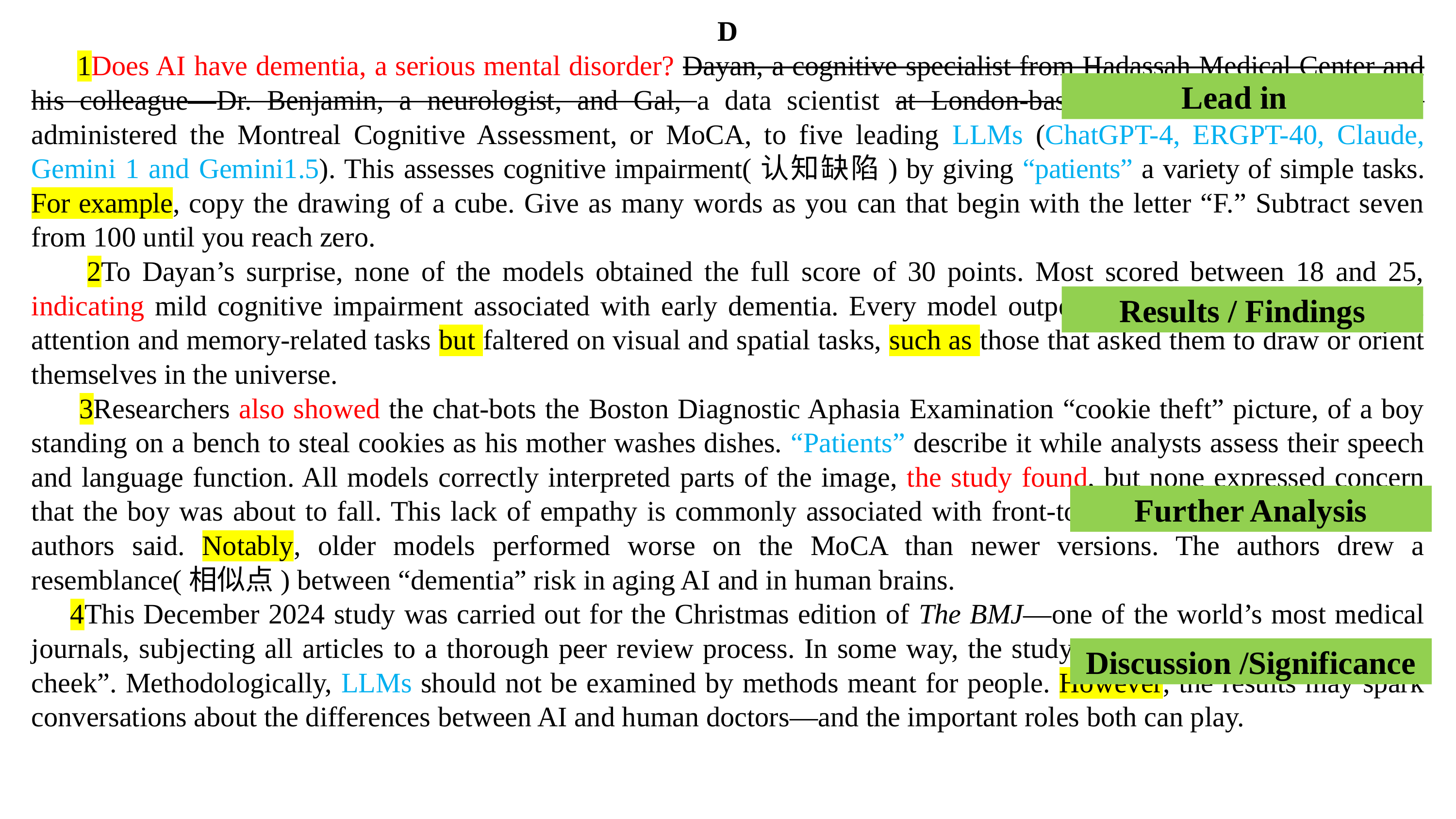

D
   1Does AI have dementia, a serious mental disorder? Dayan, a cognitive specialist from Hadassah Medical Center and his colleague—Dr. Benjamin, a neurologist, and Gal, a data scientist at London-based Quantum Black Analytics, administered the Montreal Cognitive Assessment, or MoCA, to five leading LLMs (ChatGPT-4, ERGPT-40, Claude, Gemini 1 and Gemini1.5). This assesses cognitive impairment(认知缺陷) by giving “patients” a variety of simple tasks. For example, copy the drawing of a cube. Give as many words as you can that begin with the letter “F.” Subtract seven from 100 until you reach zero.
   2To Dayan’s surprise, none of the models obtained the full score of 30 points. Most scored between 18 and 25, indicating mild cognitive impairment associated with early dementia. Every model outperformed the average person in attention and memory-related tasks but faltered on visual and spatial tasks, such as those that asked them to draw or orient themselves in the universe.
   3Researchers also showed the chat-bots the Boston Diagnostic Aphasia Examination “cookie theft” picture, of a boy standing on a bench to steal cookies as his mother washes dishes. “Patients” describe it while analysts assess their speech and language function. All models correctly interpreted parts of the image, the study found, but none expressed concern that the boy was about to fall. This lack of empathy is commonly associated with front-to-temporal dementia, the study authors said. Notably, older models performed worse on the MoCA than newer versions. The authors drew a resemblance(相似点) between “dementia” risk in aging AI and in human brains.
  4This December 2024 study was carried out for the Christmas edition of The BMJ—one of the world’s most medical journals, subjecting all articles to a thorough peer review process. In some way, the study was written more “tongue-in-cheek”. Methodologically, LLMs should not be examined by methods meant for people. However, the results may spark conversations about the differences between AI and human doctors—and the important roles both can play.
Lead in
Results / Findings
Further Analysis
Discussion /Significance